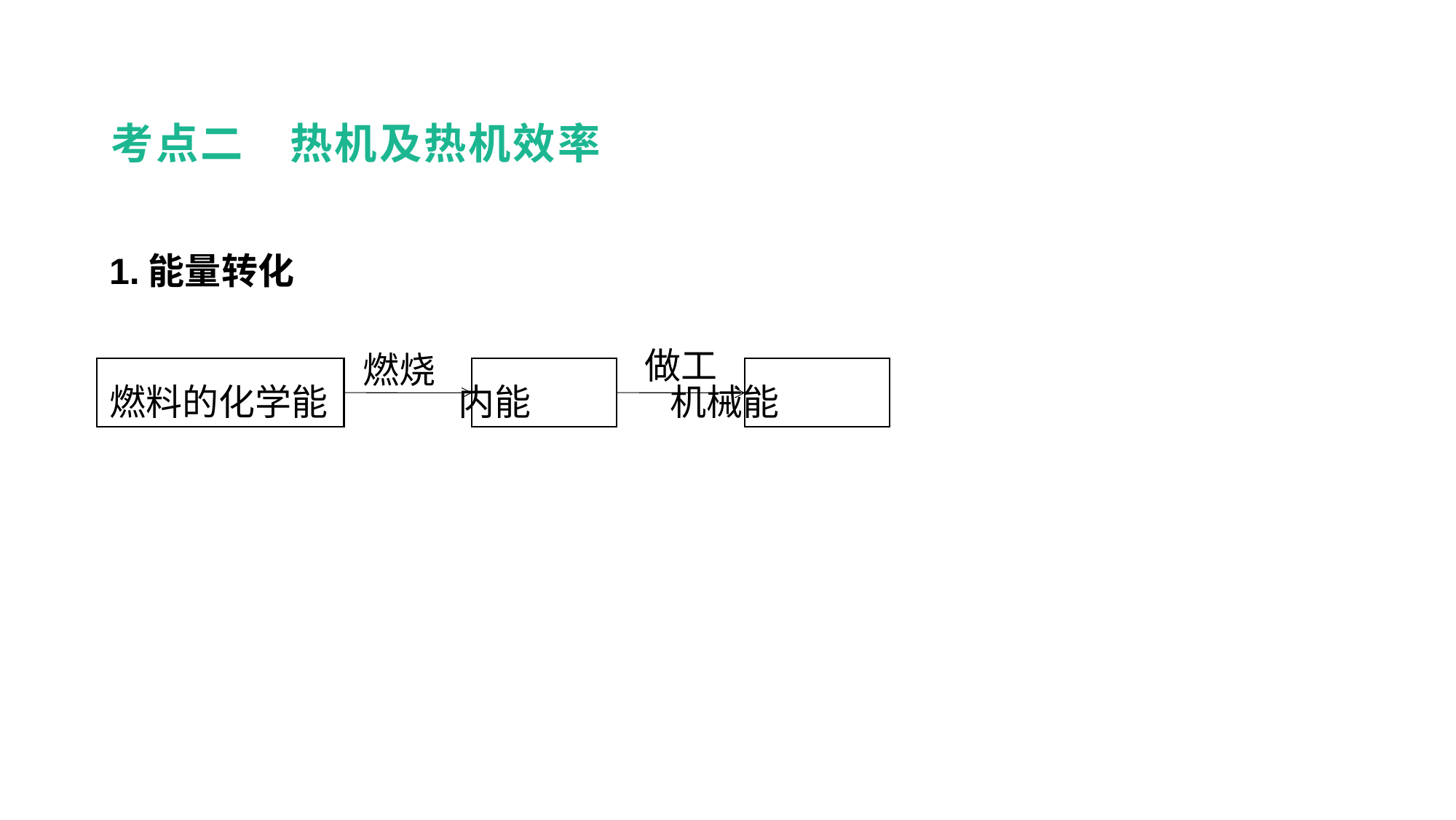

考点二　热机及热机效率
1.能量转化

燃料的化学能                内能                 机械能
教材梳理 夯实基础
做工
燃烧